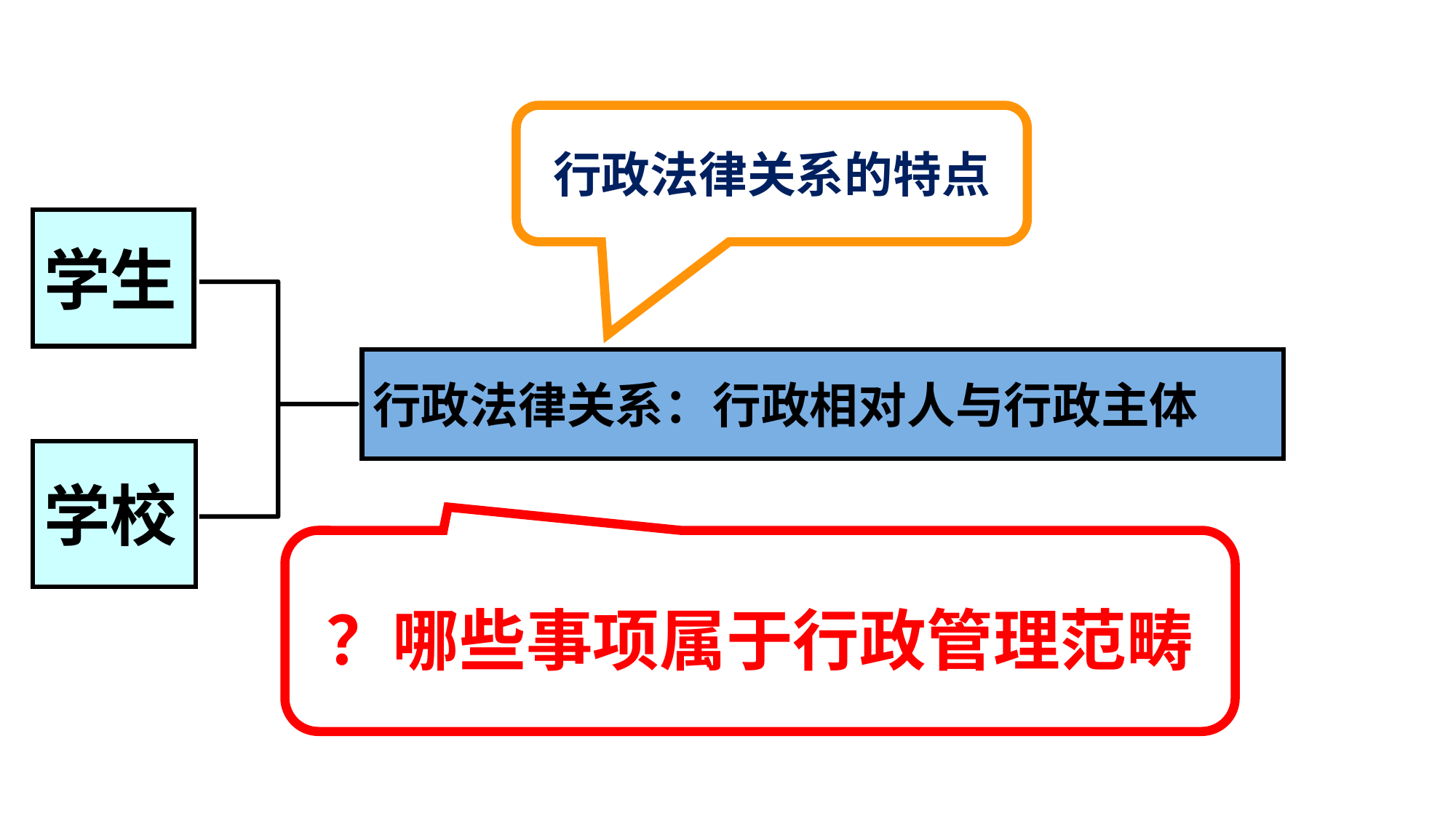

#
行政法律关系的特点
学生

行政法律关系：行政相对人与行政主体
学校

？哪些事项属于行政管理范畴